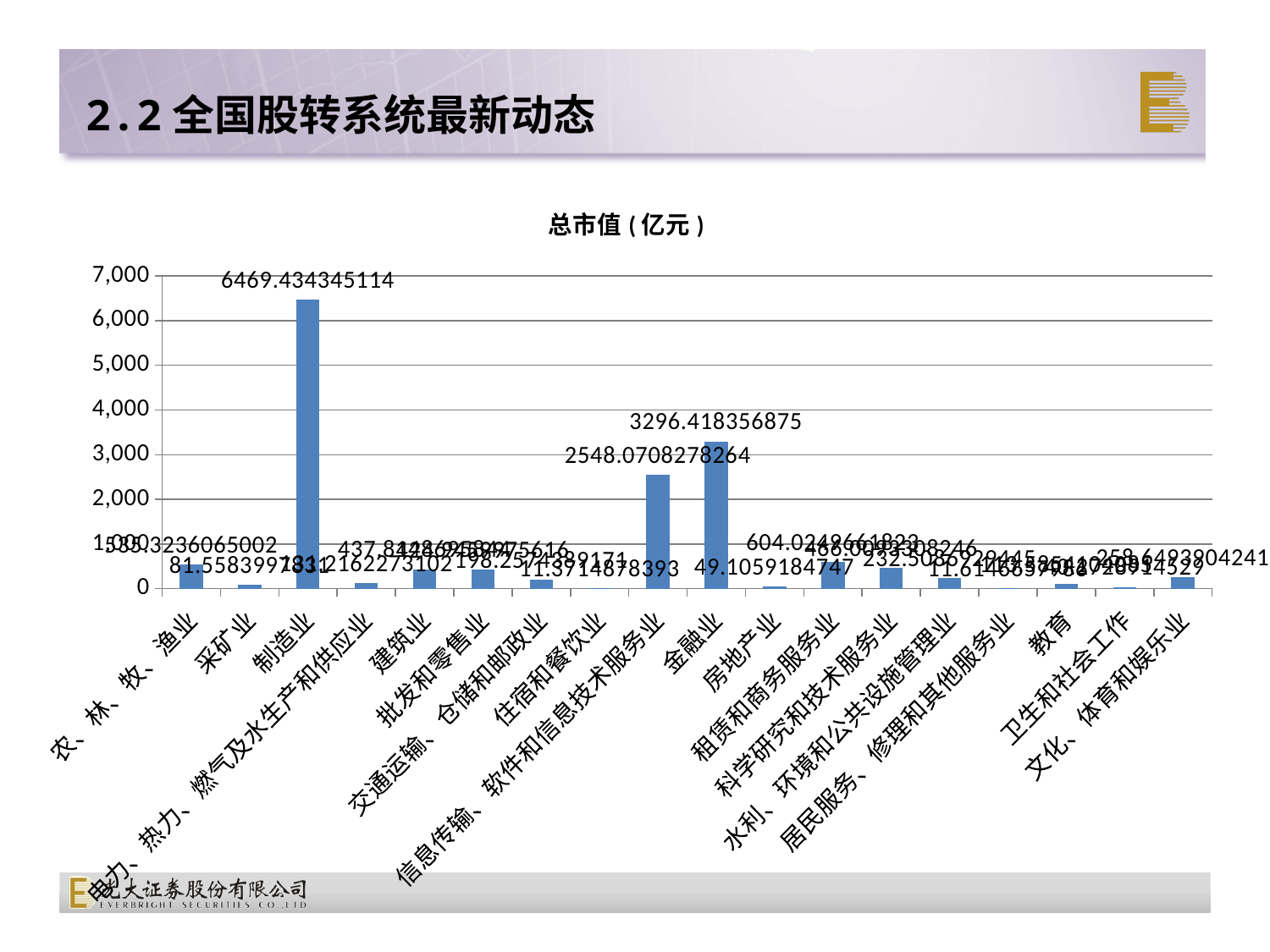

# 2.2全国股转系统最新动态

### Chart:

| Category | 总市值(亿元) |
|---|---|
| 农、林、牧、渔业 | 535.3236065002 |
| 采矿业 | 81.5583997831 |
| 制造业 | 6469.434345114 |
| 电力、热力、燃气及水生产和供应业 | 131.2162273102 |
| 建筑业 | 437.8148695844 |
| 批发和零售业 | 424.9459975616 |
| 交通运输、仓储和邮政业 | 198.2574389171 |
| 住宿和餐饮业 | 11.3714878393 |
| 信息传输、软件和信息技术服务业 | 2548.0708278264 |
| 金融业 | 3296.418356875 |
| 房地产业 | 49.1059184747 |
| 租赁和商务服务业 | 604.0249661823 |
| 科学研究和技术服务业 | 466.0093308246 |
| 水利、环境和公共设施管理业 | 232.5086929445 |
| 居民服务、修理和其他服务业 | 11.6146657986 |
| 教育 | 113.5854104085 |
| 卫生和社会工作 | 40.2728914529 |
| 文化、体育和娱乐业 | 258.6493904241 |